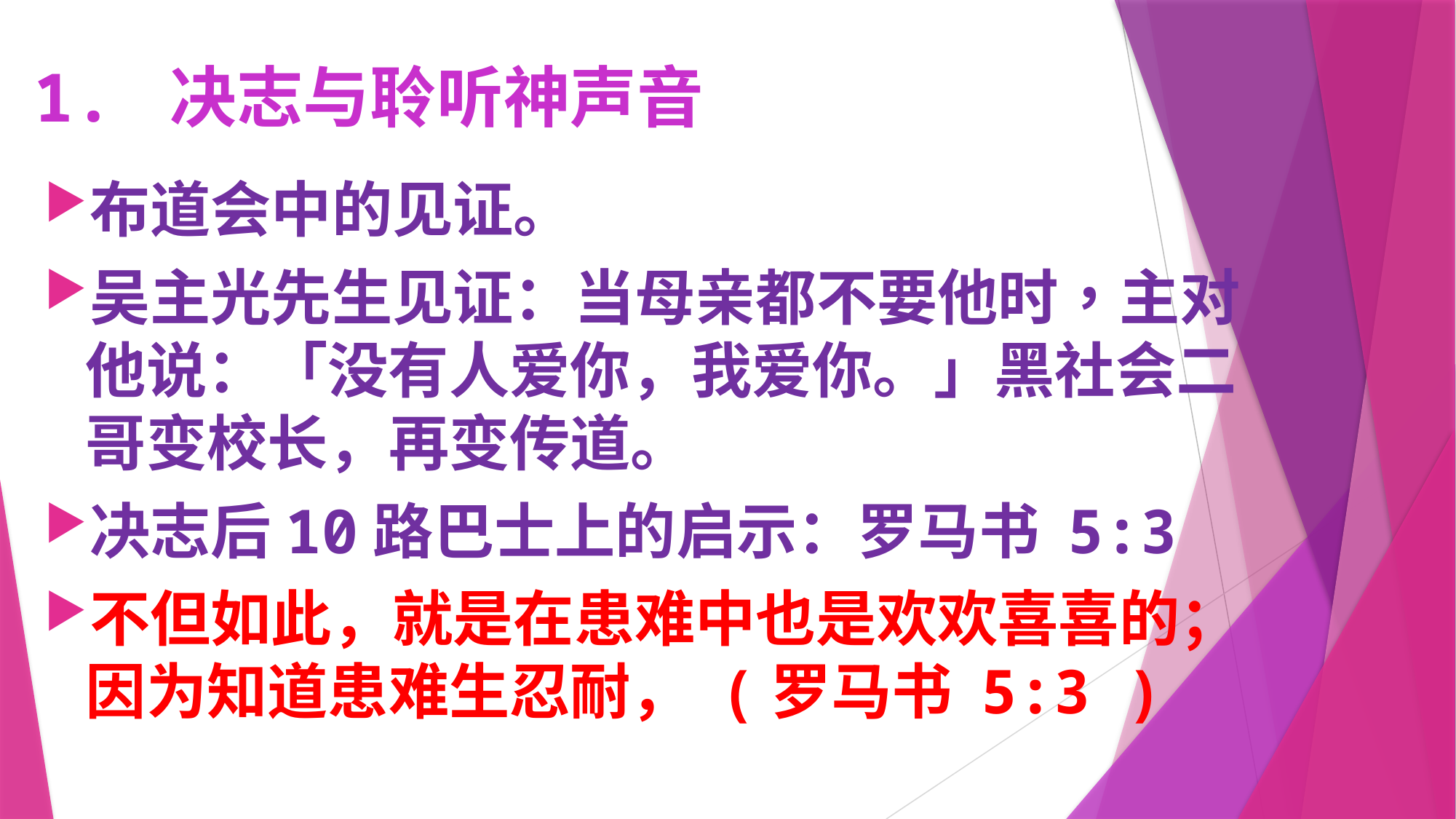

# 1. 决志与聆听神声音
布道会中的见证。
吴主光先生见证：当母亲都不要他时，主对他说：「没有人爱你，我爱你。」黑社会二哥变校长，再变传道。
决志后10路巴士上的启示：罗马书 5:3
不但如此，就是在患难中也是欢欢喜喜的；因为知道患难生忍耐， (罗马书 5:3 )